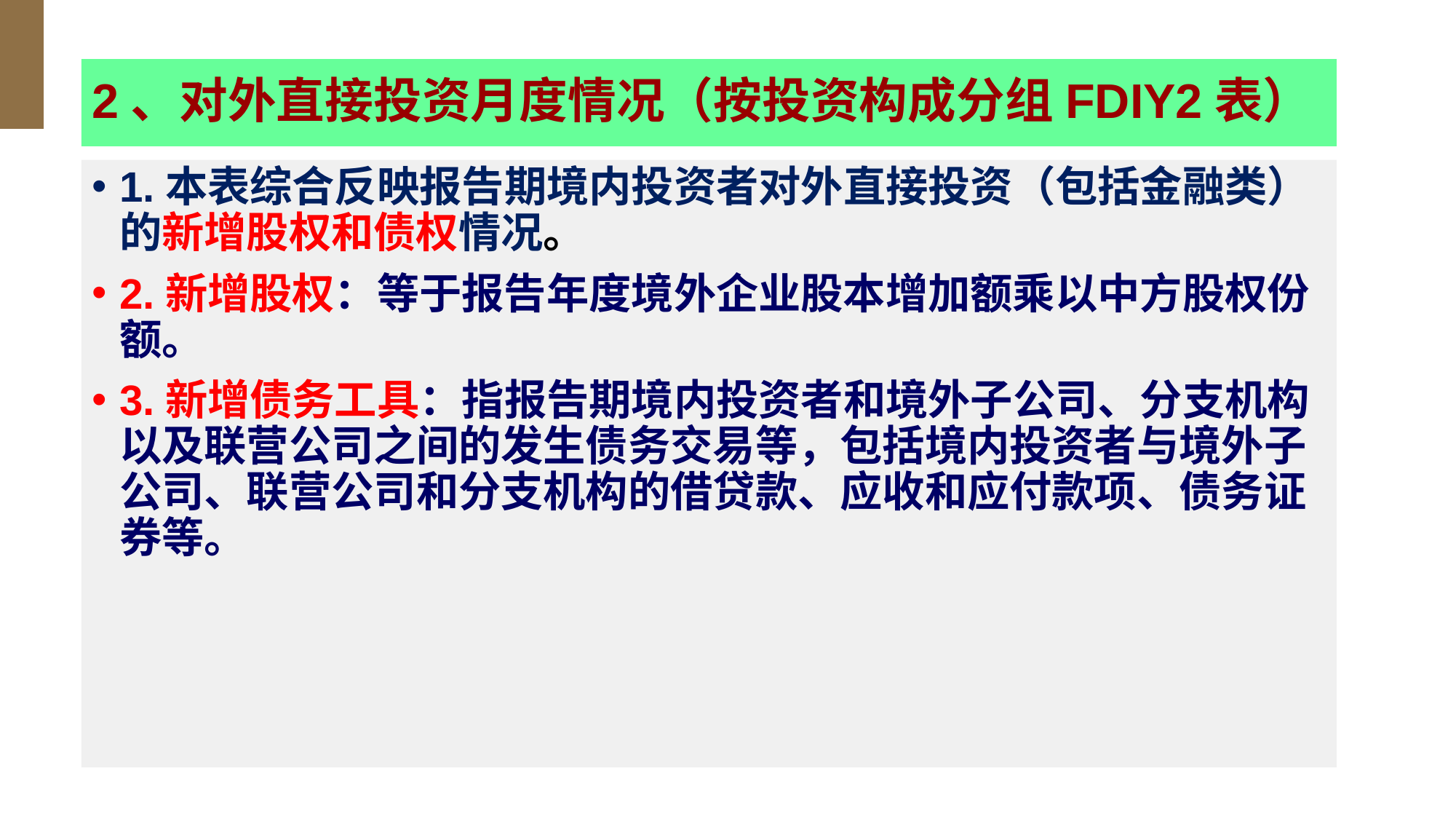

# 2、对外直接投资月度情况（按投资构成分组FDIY2表）
1.本表综合反映报告期境内投资者对外直接投资（包括金融类）的新增股权和债权情况。
2.新增股权：等于报告年度境外企业股本增加额乘以中方股权份额。
3.新增债务工具：指报告期境内投资者和境外子公司、分支机构以及联营公司之间的发生债务交易等，包括境内投资者与境外子公司、联营公司和分支机构的借贷款、应收和应付款项、债务证券等。